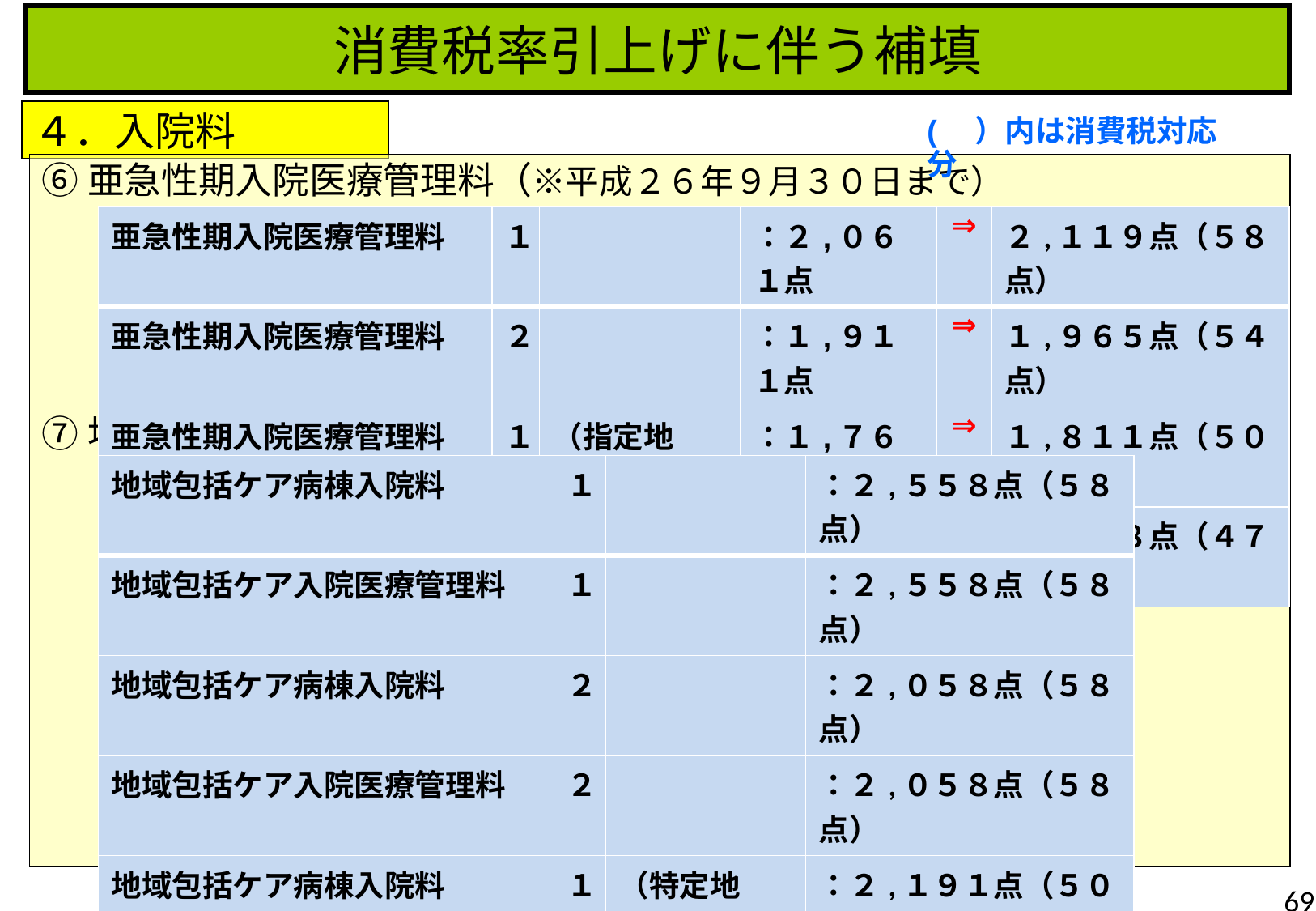

消費税率引上げに伴う補填
４．入院料
(　）内は消費税対応分
⑥亜急性期入院医療管理料（※平成２６年９月３０日まで）

⑦地域包括ケア病棟入院料（新設）
| 亜急性期入院医療管理料 | １ |  | ：２,０６１点 | ⇒ | ２,１１９点（５８点） |
| --- | --- | --- | --- | --- | --- |
| 亜急性期入院医療管理料 | ２ |  | ：１,９１１点 | ⇒ | １,９６５点（５４点） |
| 亜急性期入院医療管理料 | １ | （指定地域） | ：１,７６１点 | ⇒ | １,８１１点（５０点） |
| 亜急性期入院医療管理料 | ２ | （指定地域） | ：１,６６１点 | ⇒ | １,７０８点（４７点） |
| 地域包括ケア病棟入院料 | １ |  | ：２,５５８点（５８点） |
| --- | --- | --- | --- |
| 地域包括ケア入院医療管理料 | １ |  | ：２,５５８点（５８点） |
| 地域包括ケア病棟入院料 | ２ |  | ：２,０５８点（５８点） |
| 地域包括ケア入院医療管理料 | ２ |  | ：２,０５８点（５８点） |
| 地域包括ケア病棟入院料 | １ | （特定地域） | ：２,１９１点（５０点） |
| 地域包括ケア入院医療管理料 | １ | （特定地域） | ：２,１９１点（５０点） |
| 地域包括ケア病棟入院料 | ２ | （特定地域） | ：１,７６３点（５０点） |
| 地域包括ケア入院医療管理料 | ２ | （特定地域） | ：１,７６３点（５０点） |
69